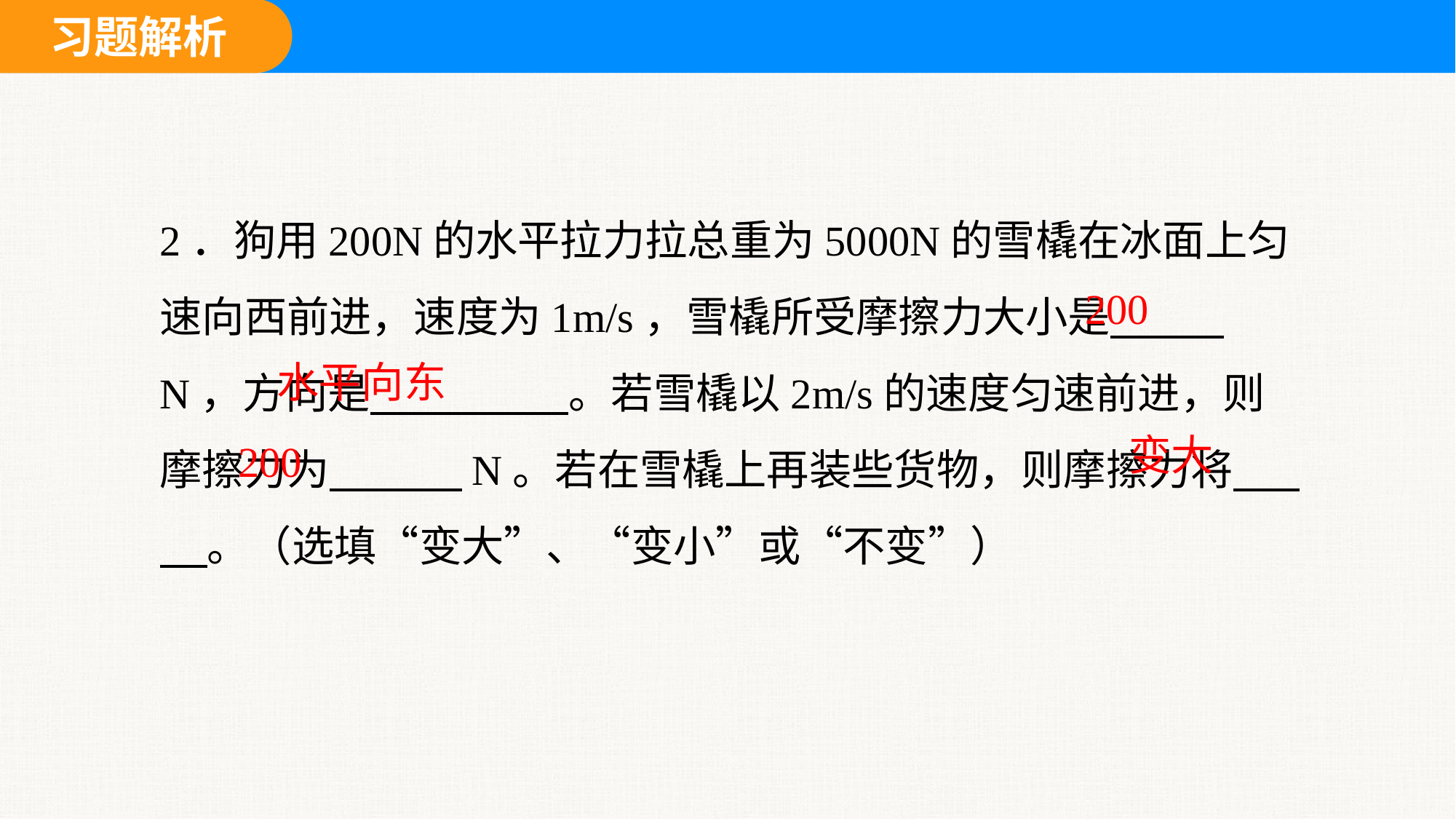

2．狗用200N的水平拉力拉总重为5000N的雪橇在冰面上匀速向西前进，速度为1m/s，雪橇所受摩擦力大小是             N，方向是                     。若雪橇以2m/s的速度匀速前进，则摩擦力为              N。若在雪橇上再装些货物，则摩擦力将             。（选填“变大”、“变小”或“不变”）
200
水平向东
变大
200